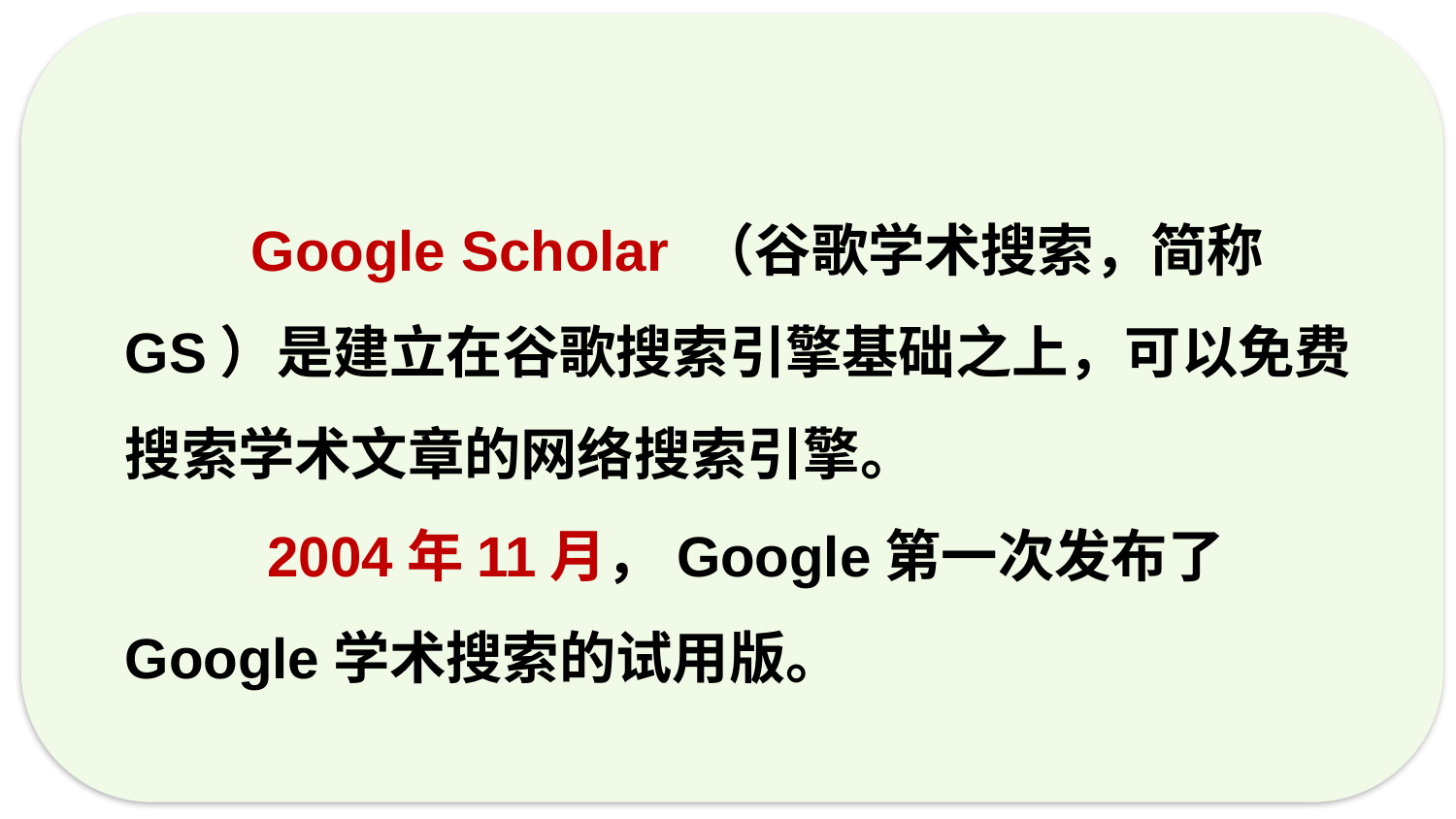

Google Scholar （谷歌学术搜索，简称GS）是建立在谷歌搜索引擎基础之上，可以免费搜索学术文章的网络搜索引擎。
         2004年11月，Google第一次发布了Google学术搜索的试用版。